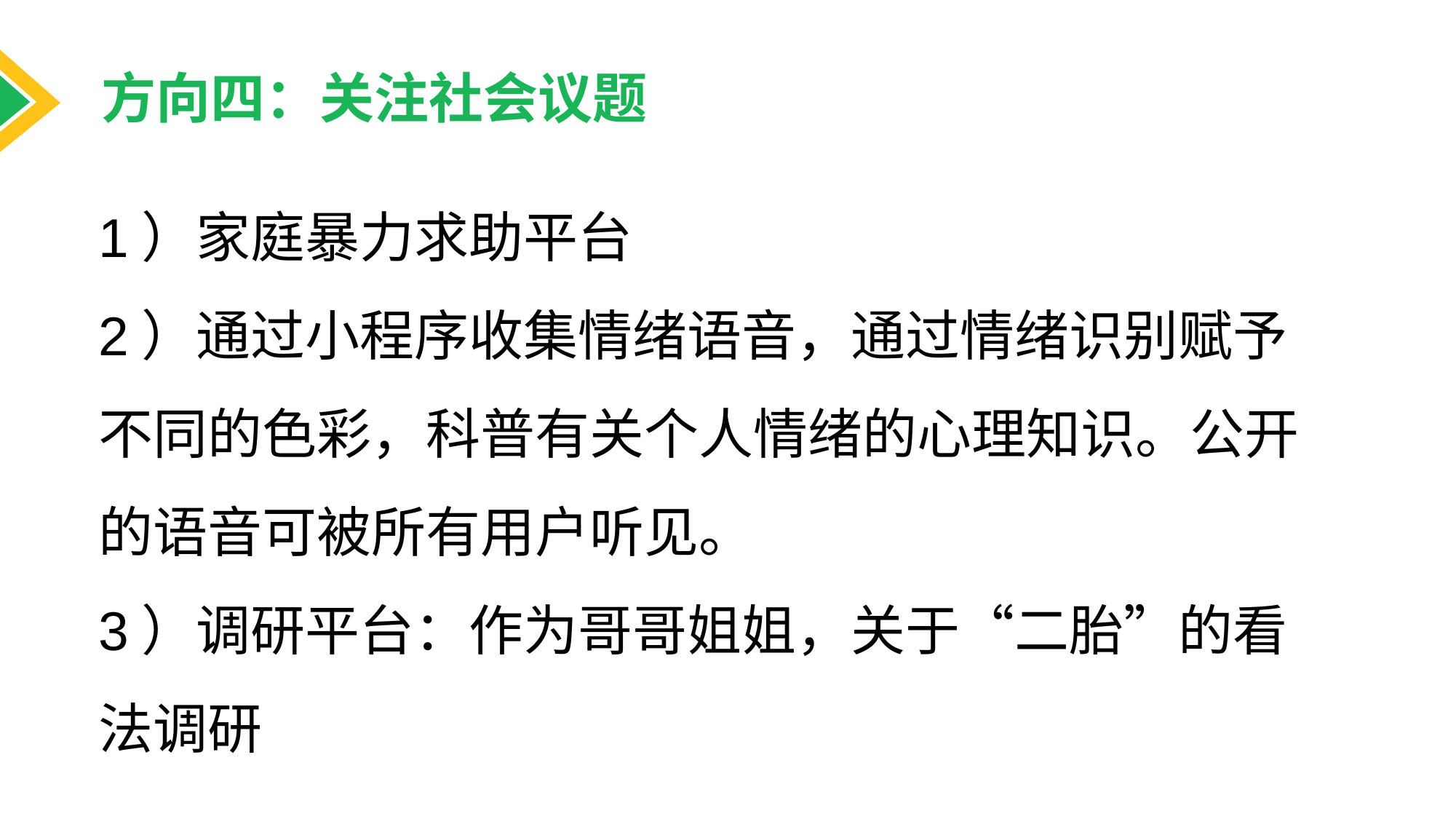

方向四：关注社会议题

1）家庭暴力求助平台
2）通过小程序收集情绪语音，通过情绪识别赋予不同的色彩，科普有关个人情绪的心理知识。公开的语音可被所有用户听见。
3）调研平台：作为哥哥姐姐，关于“二胎”的看法调研